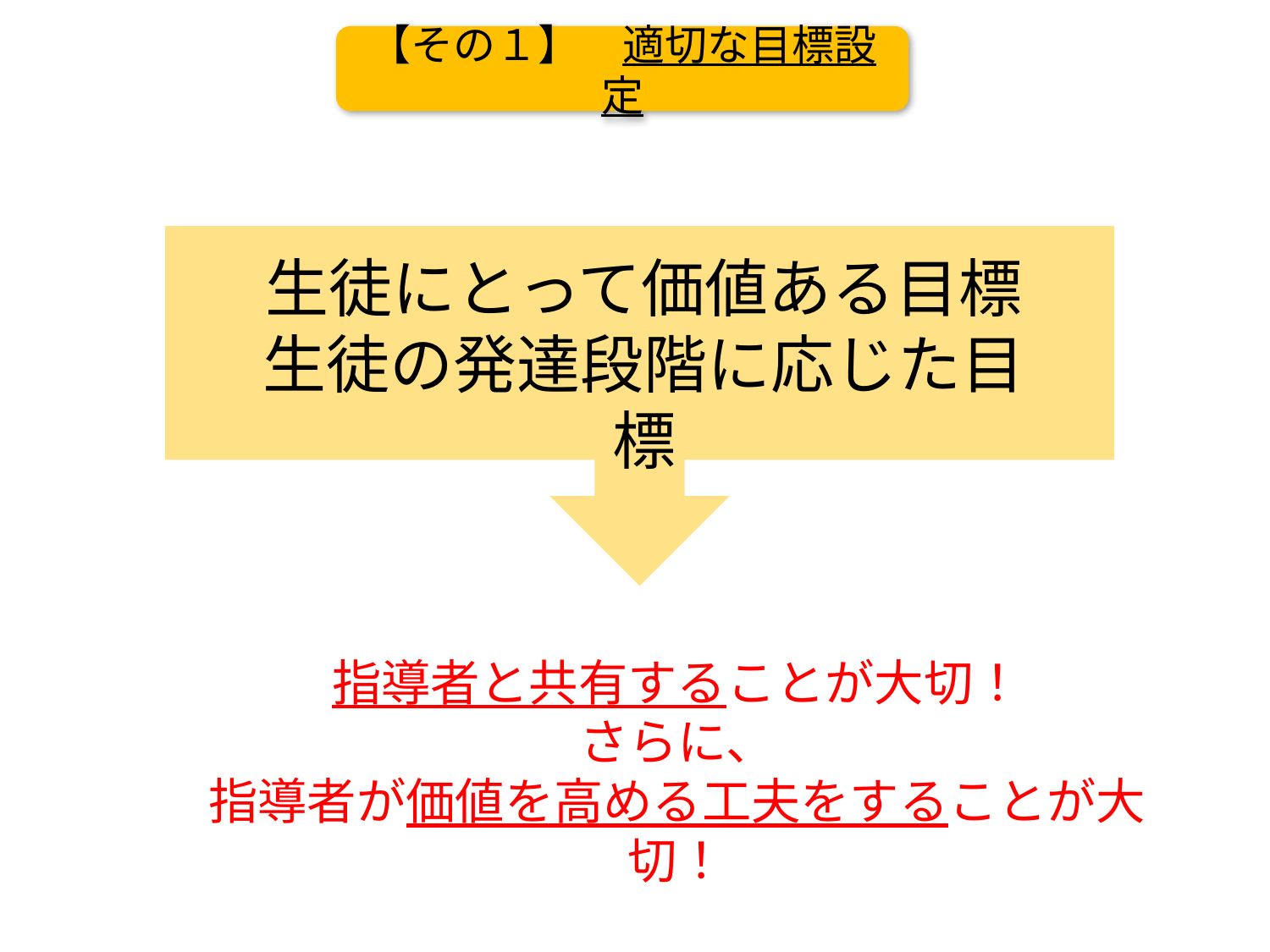

【その１】　適切な目標設定

生徒にとって価値ある目標
生徒の発達段階に応じた目標
指導者と共有することが大切！
さらに、
指導者が価値を高める工夫をすることが大切！